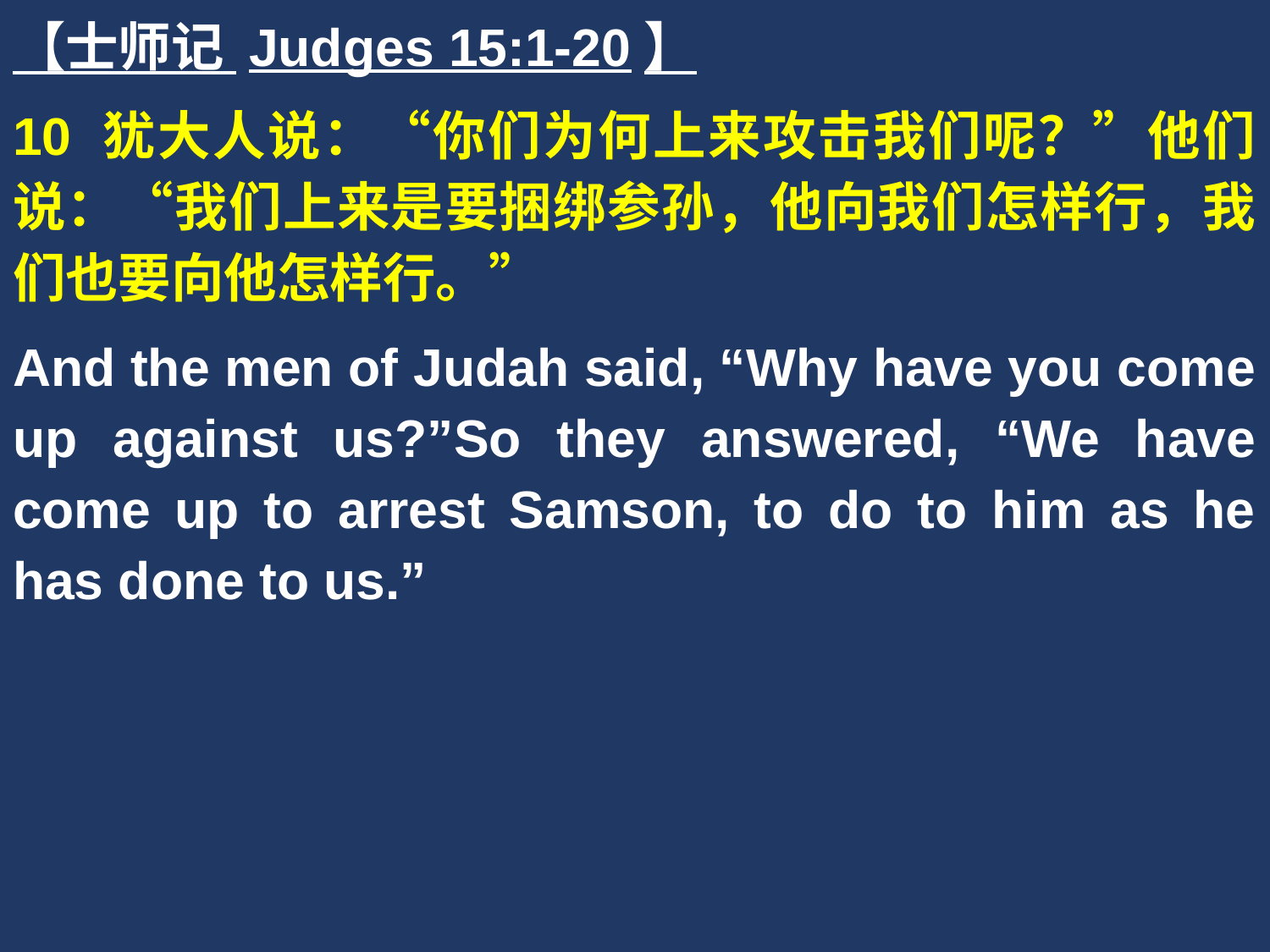

【士师记 Judges 15:1-20】
10 犹大人说：“你们为何上来攻击我们呢？”他们说：“我们上来是要捆绑参孙，他向我们怎样行，我们也要向他怎样行。”
And the men of Judah said, “Why have you come up against us?”So they answered, “We have come up to arrest Samson, to do to him as he has done to us.”